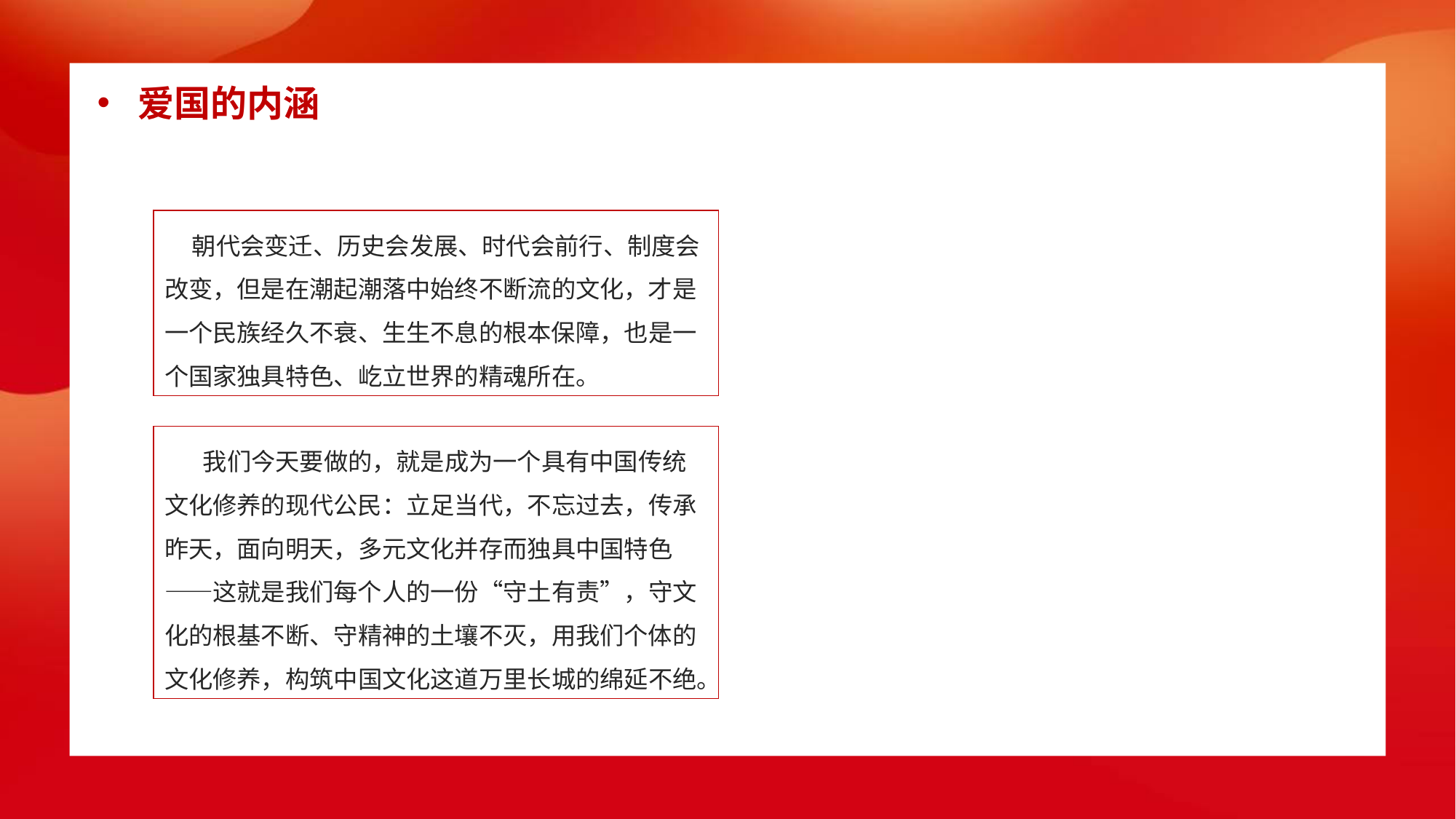

爱国的内涵
    朝代会变迁、历史会发展、时代会前行、制度会改变，但是在潮起潮落中始终不断流的文化，才是一个民族经久不衰、生生不息的根本保障，也是一个国家独具特色、屹立世界的精魂所在。
      我们今天要做的，就是成为一个具有中国传统文化修养的现代公民：立足当代，不忘过去，传承昨天，面向明天，多元文化并存而独具中国特色——这就是我们每个人的一份“守土有责”，守文化的根基不断、守精神的土壤不灭，用我们个体的文化修养，构筑中国文化这道万里长城的绵延不绝。